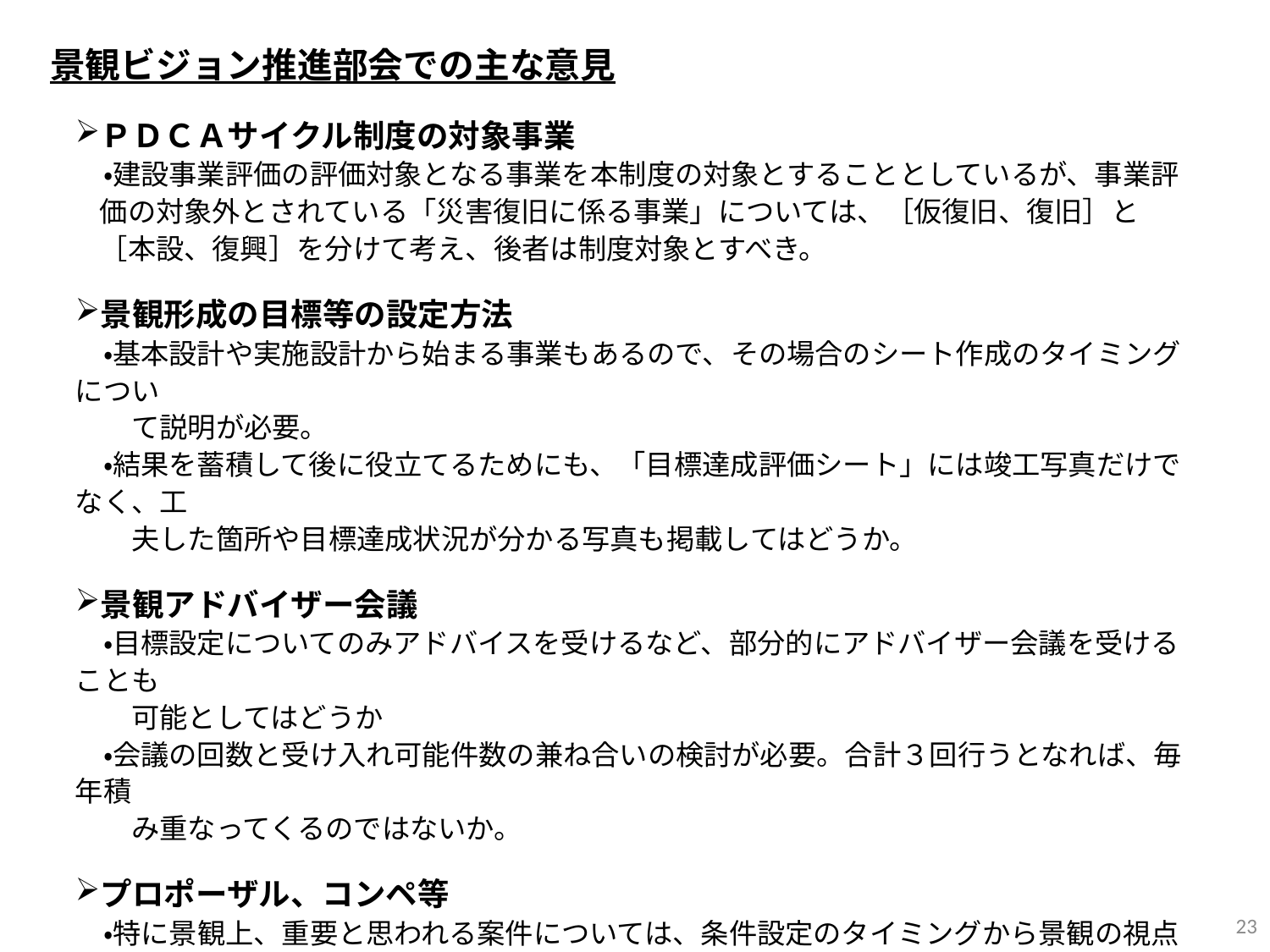

景観ビジョン推進部会での主な意見
ＰＤＣＡサイクル制度の対象事業
　・建設事業評価の評価対象となる事業を本制度の対象とすることとしているが、事業評価の対象外とされている「災害復旧に係る事業」については、［仮復旧、復旧］と［本設、復興］を分けて考え、後者は制度対象とすべき。
景観形成の目標等の設定方法
　・基本設計や実施設計から始まる事業もあるので、その場合のシート作成のタイミングについ
　　て説明が必要。
　・結果を蓄積して後に役立てるためにも、「目標達成評価シート」には竣工写真だけでなく、工
　　夫した箇所や目標達成状況が分かる写真も掲載してはどうか。
景観アドバイザー会議
　・目標設定についてのみアドバイスを受けるなど、部分的にアドバイザー会議を受けることも
　　可能としてはどうか
　・会議の回数と受け入れ可能件数の兼ね合いの検討が必要。合計３回行うとなれば、毎年積
　　み重なってくるのではないか。
プロポーザル、コンペ等
　・特に景観上、重要と思われる案件については、条件設定のタイミングから景観の視点でアド
　　バイスできることが望ましい
　・事前の確認が無理な場合には、コンペ等に通ったものについて、景観アドバイスを受けるよ
　　う条件づけることも有効

23